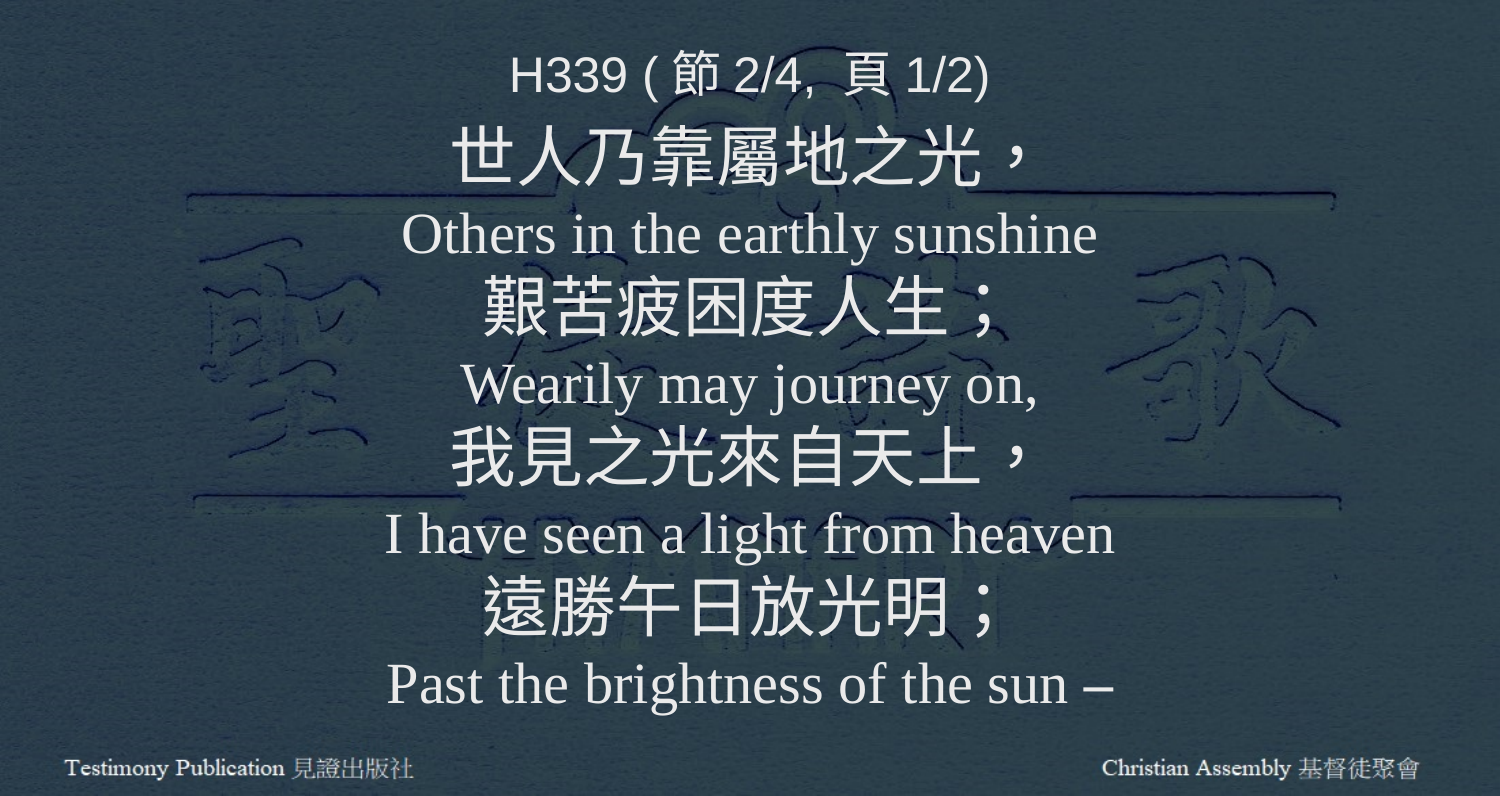

H339 (節2/4, 頁1/2)
世人乃靠屬地之光，
Others in the earthly sunshine
艱苦疲困度人生；
Wearily may journey on,
我見之光來自天上，
I have seen a light from heaven
遠勝午日放光明；
Past the brightness of the sun –